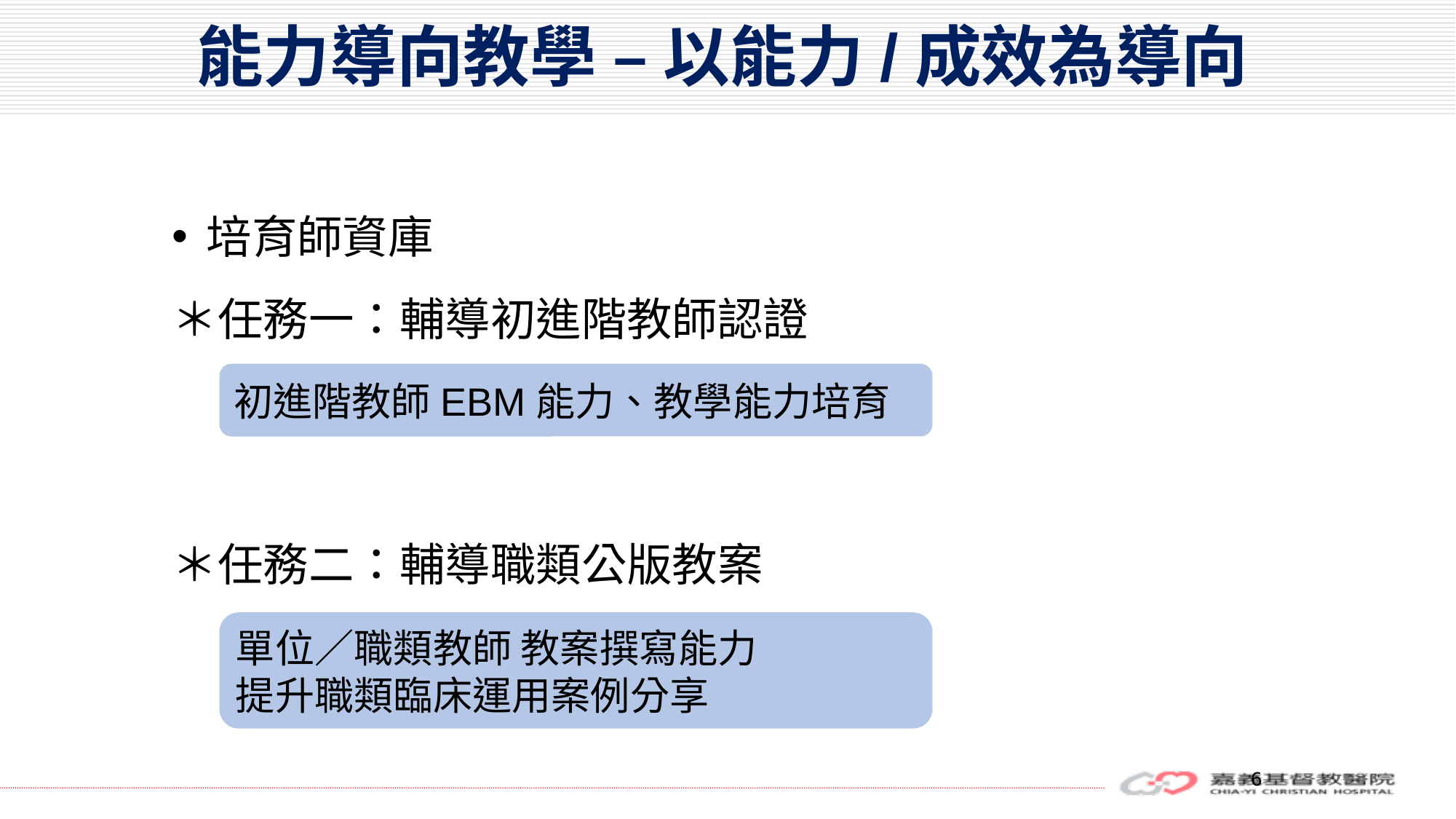

# 能力導向教學 – 以能力/成效為導向
培育師資庫
＊任務一：輔導初進階教師認證

＊任務二：輔導職類公版教案
初進階教師EBM能力、教學能力培育
單位／職類教師 教案撰寫能力
提升職類臨床運用案例分享
6